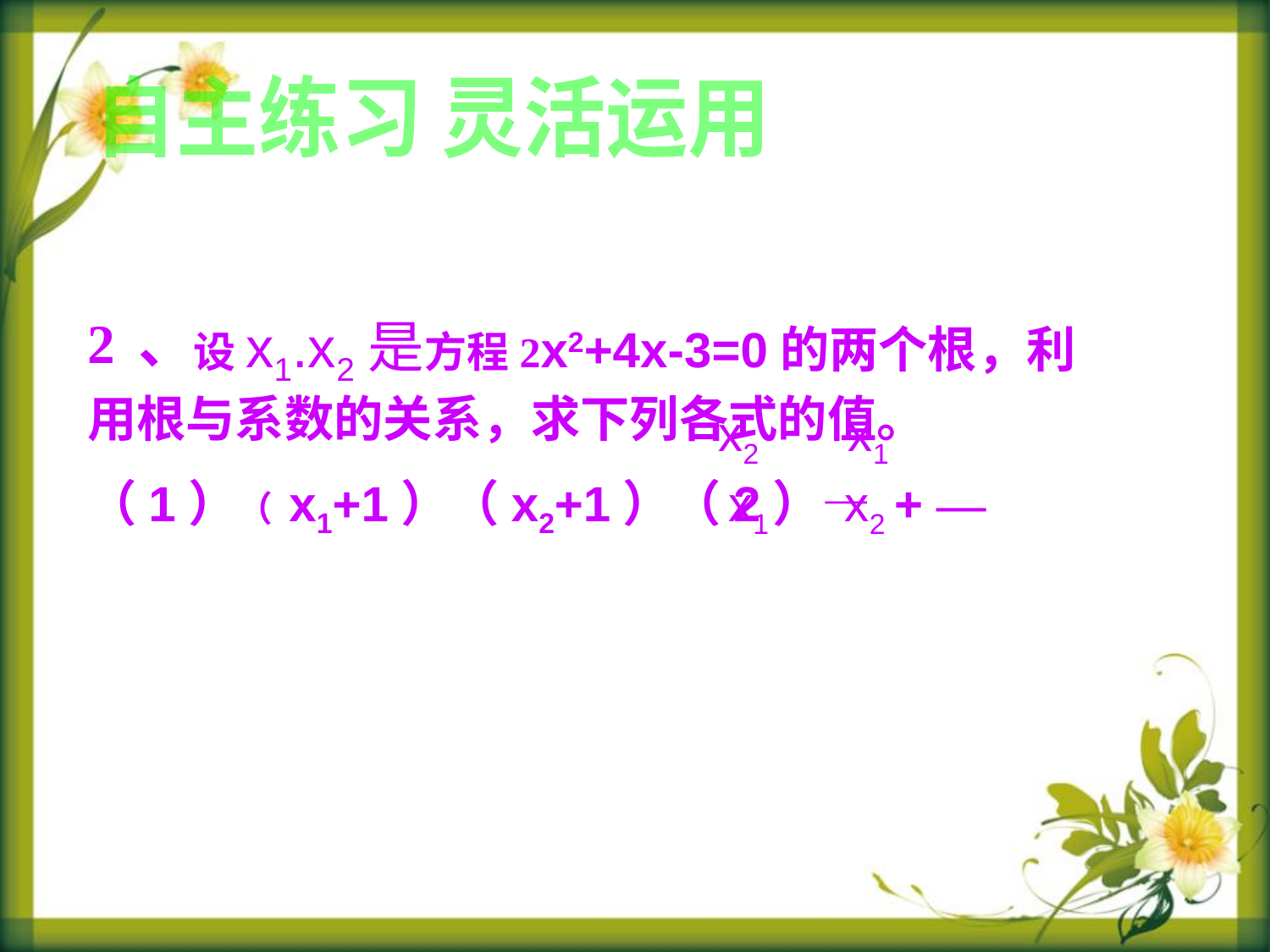

自主练习 灵活运用
2、设x1.x2是方程2x2+4x-3=0的两个根，利用根与系数的关系，求下列各式的值。
（1）（ x1+1）（x2+1）（2）— + —
x2
x1
x1
x2